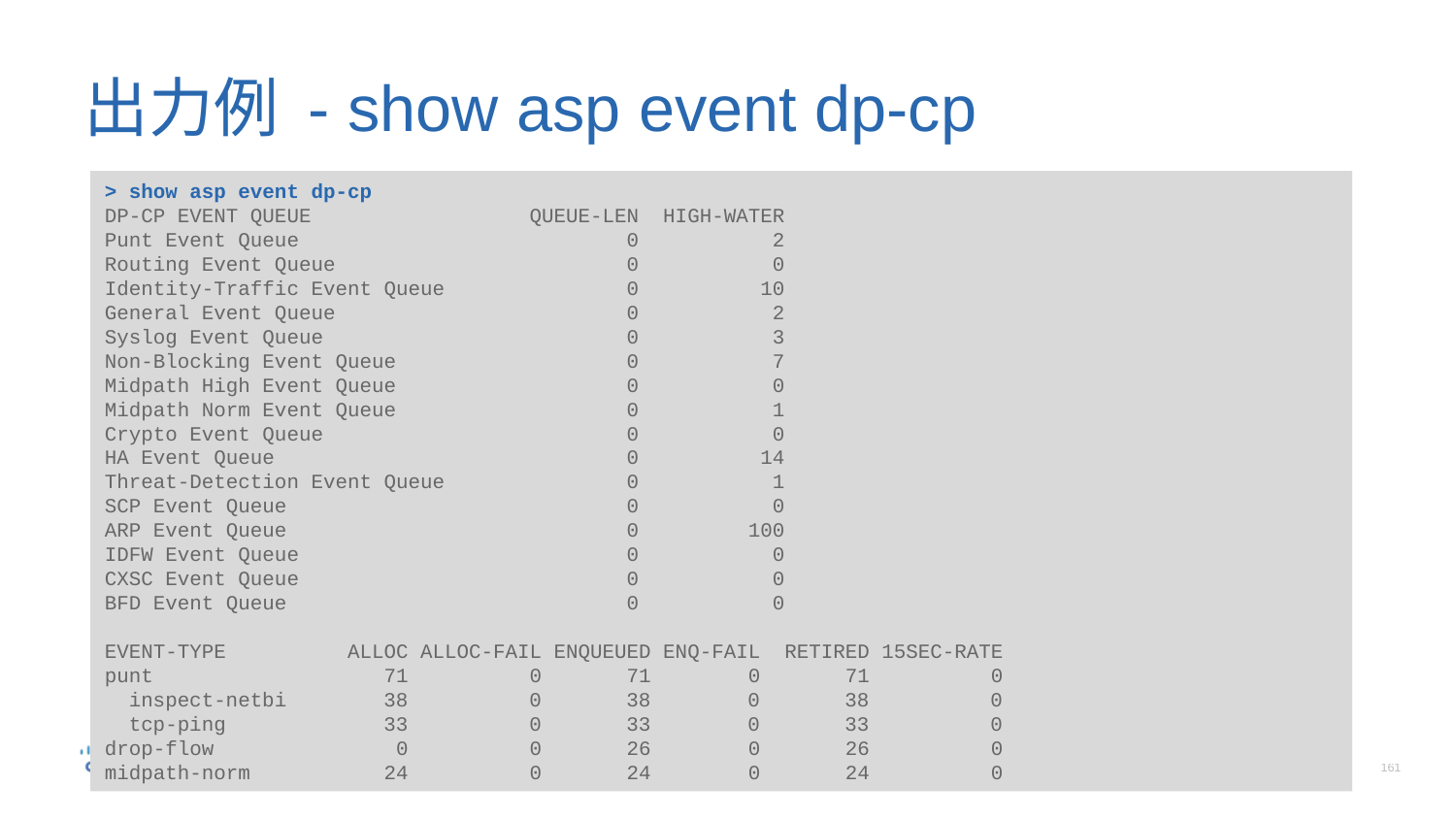

# 出力例 - show asp event dp-cp
> show asp event dp-cp
DP-CP EVENT QUEUE                  QUEUE-LEN  HIGH-WATER
Punt Event Queue                           0           2
Routing Event Queue                        0           0
Identity-Traffic Event Queue               0          10
General Event Queue                        0           2
Syslog Event Queue                         0           3
Non-Blocking Event Queue                   0           7
Midpath High Event Queue                   0           0
Midpath Norm Event Queue                   0           1
Crypto Event Queue                         0           0
HA Event Queue                             0          14
Threat-Detection Event Queue               0           1
SCP Event Queue                            0           0
ARP Event Queue                            0         100
IDFW Event Queue                           0           0
CXSC Event Queue                           0           0
BFD Event Queue                            0           0

EVENT-TYPE          ALLOC ALLOC-FAIL ENQUEUED ENQ-FAIL  RETIRED 15SEC-RATE
punt                   71          0       71        0       71          0
  inspect-netbi        38          0       38        0       38          0
  tcp-ping             33          0       33        0       33          0
drop-flow               0          0       26        0       26          0
midpath-norm           24          0       24        0       24          0